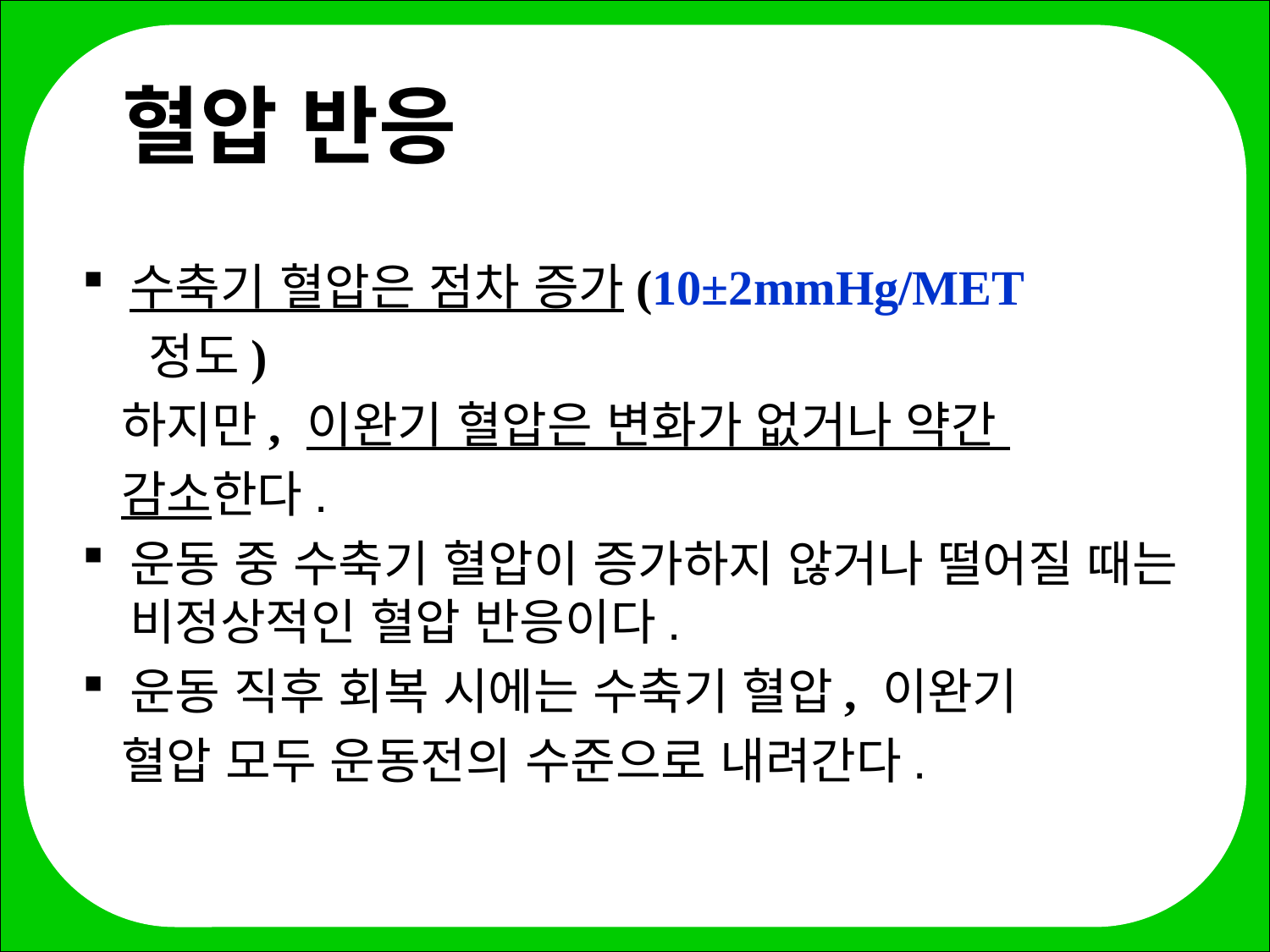

# 혈압 반응
수축기 혈압은 점차 증가(10±2mmHg/MET
    정도)
  하지만, 이완기 혈압은 변화가 없거나 약간
  감소한다.
운동 중 수축기 혈압이 증가하지 않거나 떨어질 때는 비정상적인 혈압 반응이다.
운동 직후 회복 시에는 수축기 혈압, 이완기
  혈압 모두 운동전의 수준으로 내려간다.